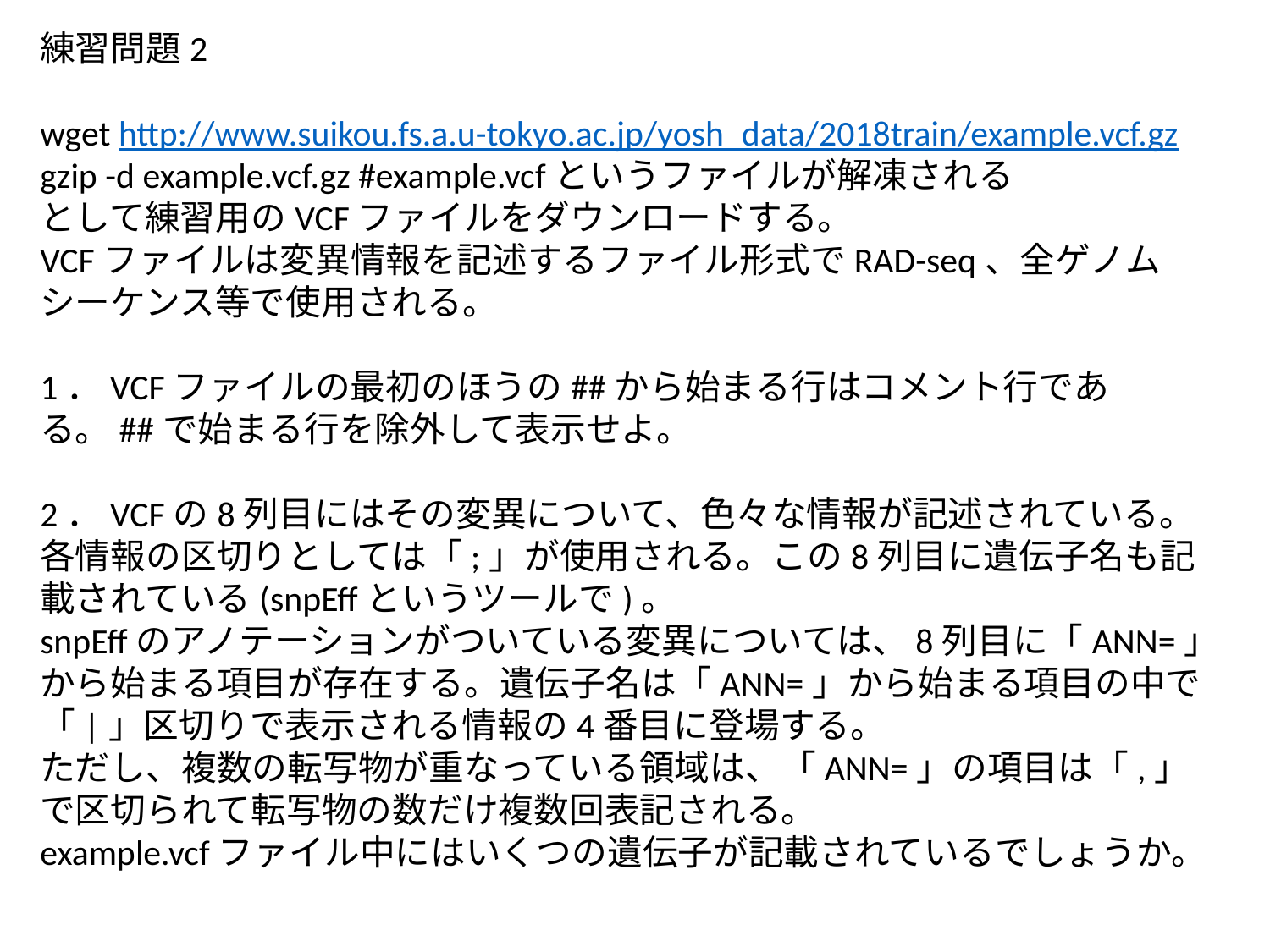

練習問題2

wget http://www.suikou.fs.a.u-tokyo.ac.jp/yosh_data/2018train/example.vcf.gz
gzip -d example.vcf.gz #example.vcfというファイルが解凍される
として練習用のVCFファイルをダウンロードする。
VCFファイルは変異情報を記述するファイル形式でRAD-seq、全ゲノムシーケンス等で使用される。

1．VCFファイルの最初のほうの##から始まる行はコメント行である。##で始まる行を除外して表示せよ。

2．VCFの8列目にはその変異について、色々な情報が記述されている。各情報の区切りとしては「;」が使用される。この8列目に遺伝子名も記載されている(snpEffというツールで)。
snpEffのアノテーションがついている変異については、8列目に「ANN=」から始まる項目が存在する。遺伝子名は「ANN=」から始まる項目の中で「|」区切りで表示される情報の4番目に登場する。
ただし、複数の転写物が重なっている領域は、「ANN=」の項目は「,」で区切られて転写物の数だけ複数回表記される。
example.vcfファイル中にはいくつの遺伝子が記載されているでしょうか。